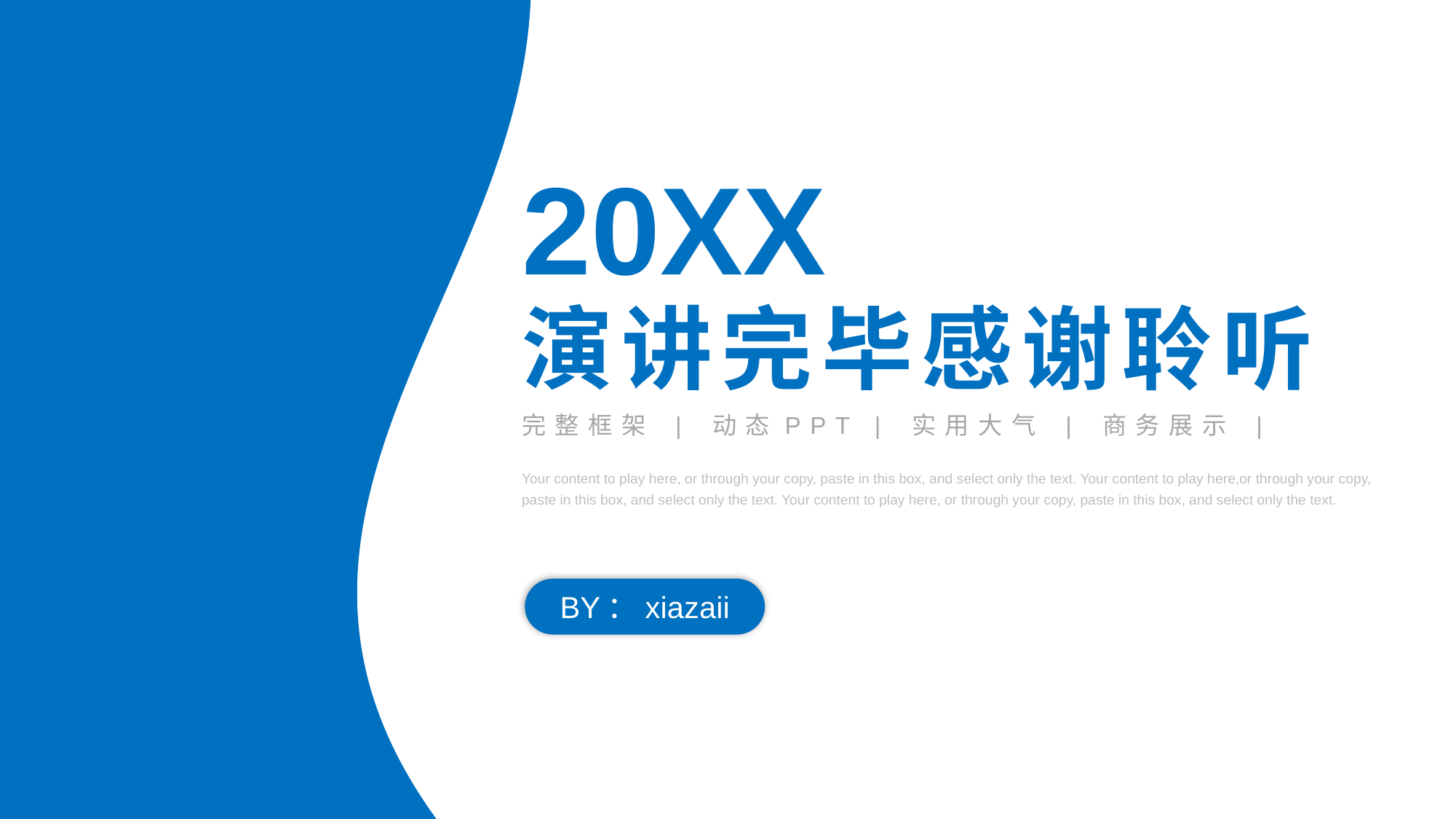

20XX
演讲完毕感谢聆听
完整框架 | 动态PPT | 实用大气 | 商务展示 |
Your content to play here, or through your copy, paste in this box, and select only the text. Your content to play here,or through your copy, paste in this box, and select only the text. Your content to play here, or through your copy, paste in this box, and select only the text.

BY：xiazaii